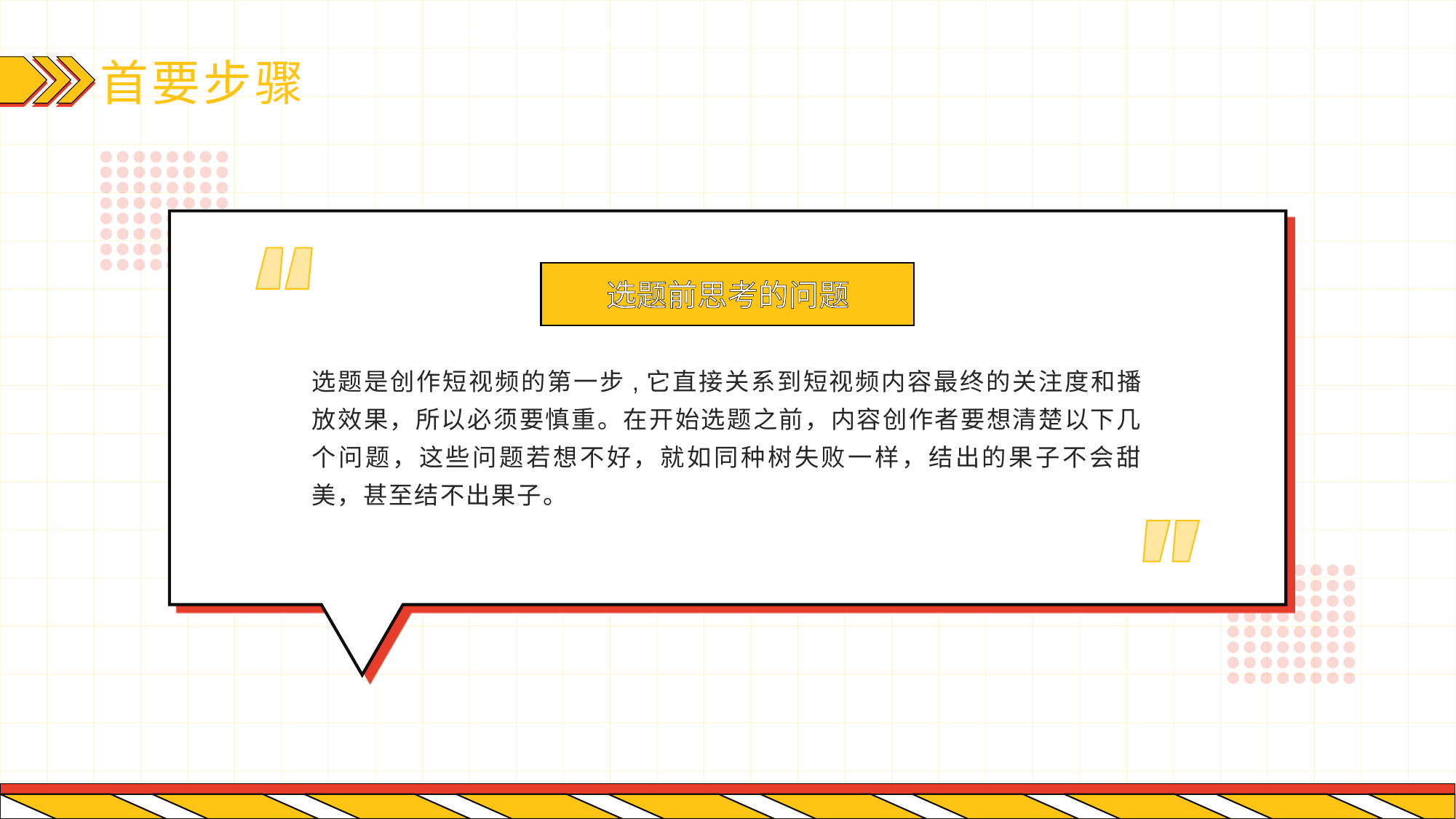

https://www.PPT818.com/
# 首要步骤

选题前思考的问题
选题是创作短视频的第一步,它直接关系到短视频内容最终的关注度和播放效果，所以必须要慎重。在开始选题之前，内容创作者要想清楚以下几个问题，这些问题若想不好，就如同种树失败一样，结出的果子不会甜美，甚至结不出果子。